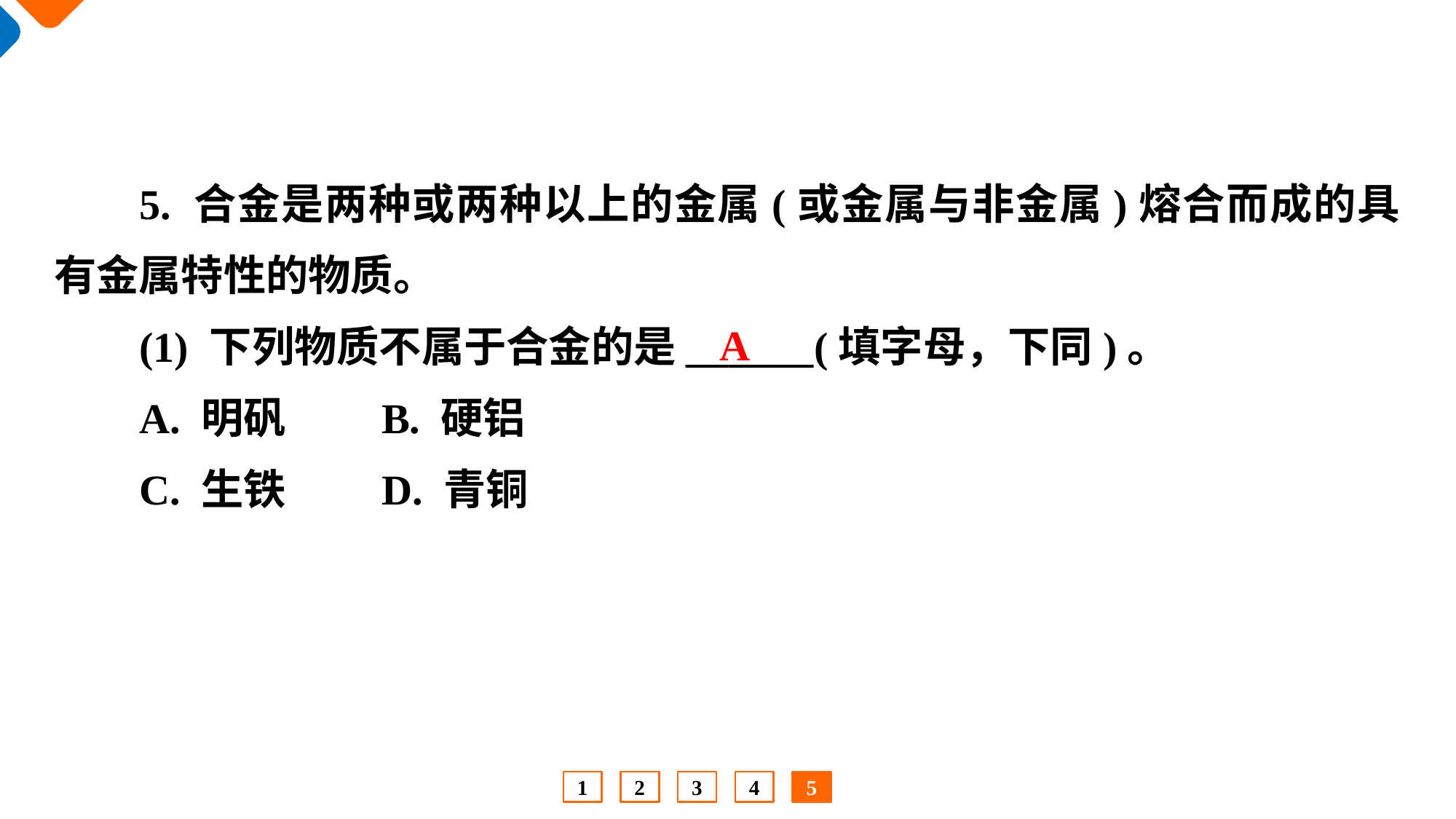

5. 合金是两种或两种以上的金属(或金属与非金属)熔合而成的具有金属特性的物质。
(1) 下列物质不属于合金的是______(填字母，下同)。
A. 明矾 	B. 硬铝
C. 生铁 	D. 青铜
A
1
2
3
4
5